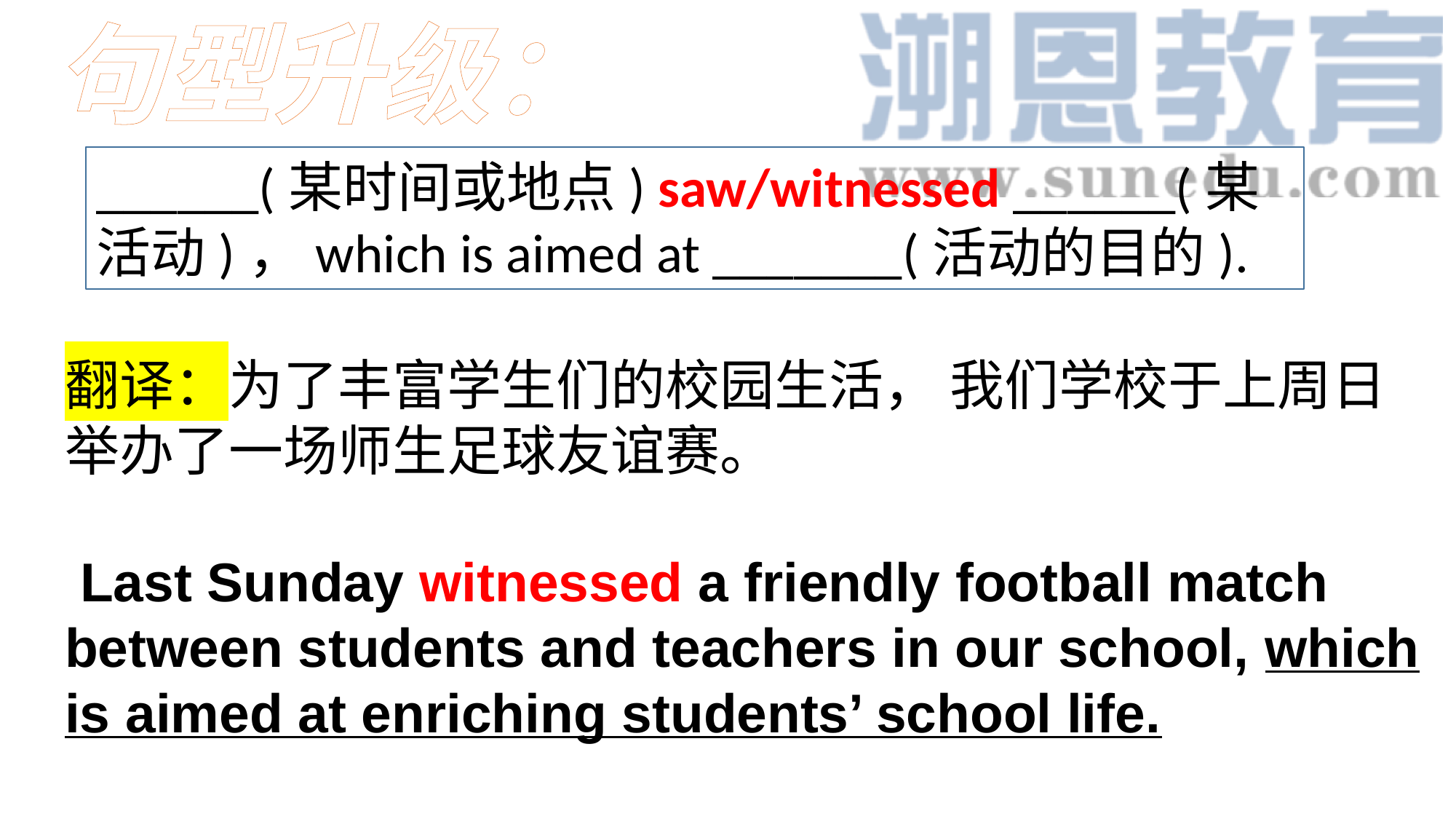

句型升级：
______(某时间或地点) saw/witnessed ______(某活动)，which is aimed at _______(活动的目的).
翻译：为了丰富学生们的校园生活， 我们学校于上周日举办了一场师生足球友谊赛。

 Last Sunday witnessed a friendly football match between students and teachers in our school, which is aimed at enriching students’ school life.